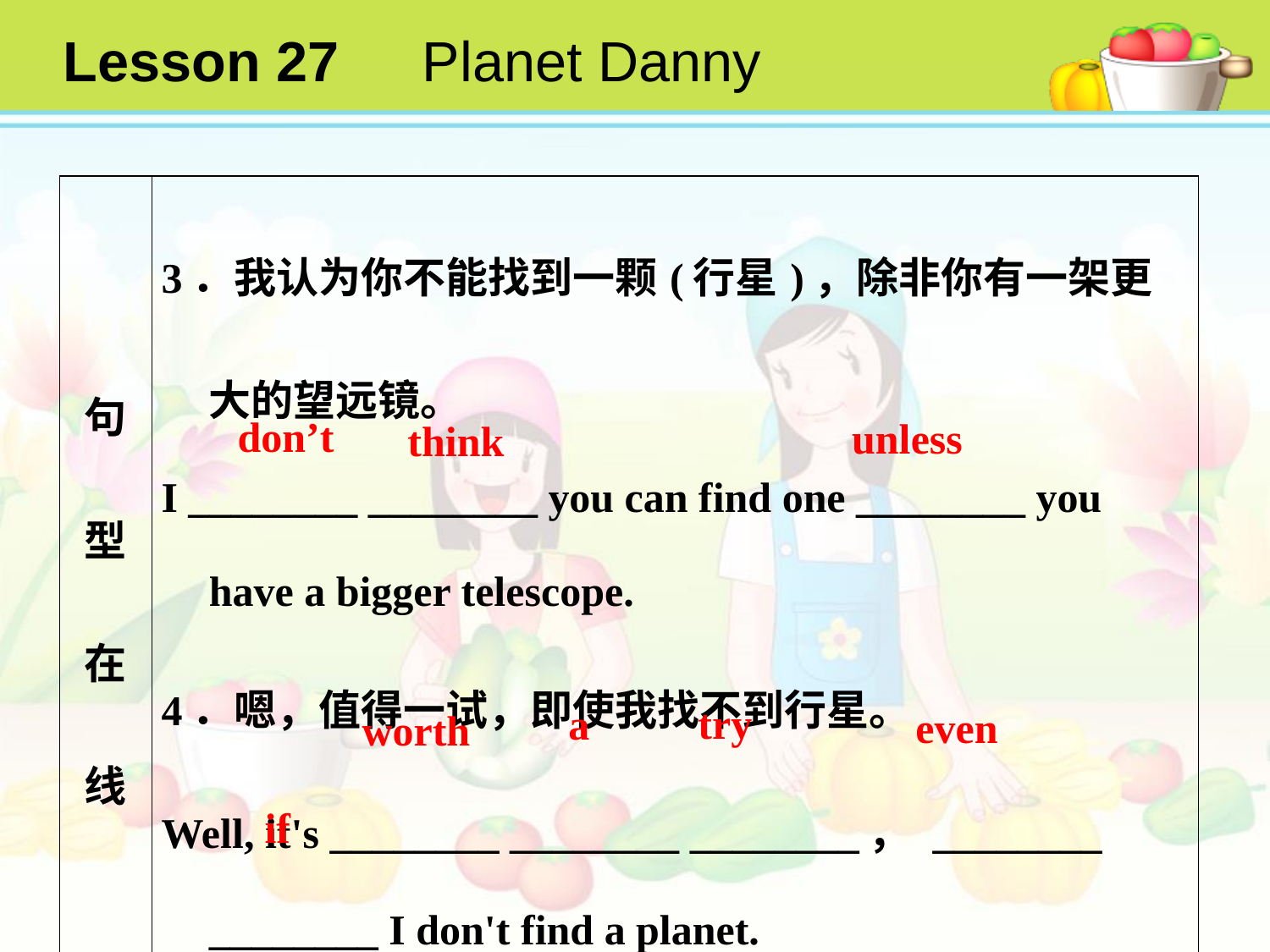

Lesson 27　Planet Danny
#
| 句 型 在 线 | 3．我认为你不能找到一颗(行星)，除非你有一架更大的望远镜。 I \_\_\_\_\_\_\_\_ \_\_\_\_\_\_\_\_ you can find one \_\_\_\_\_\_\_\_ you have a bigger telescope. 4．嗯，值得一试，即使我找不到行星。 Well, it's \_\_\_\_\_\_\_\_ \_\_\_\_\_\_\_\_ \_\_\_\_\_\_\_\_， \_\_\_\_\_\_\_\_ \_\_\_\_\_\_\_\_ I don't find a planet. |
| --- | --- |
don’t
unless
think
try
 a
even
worth
if